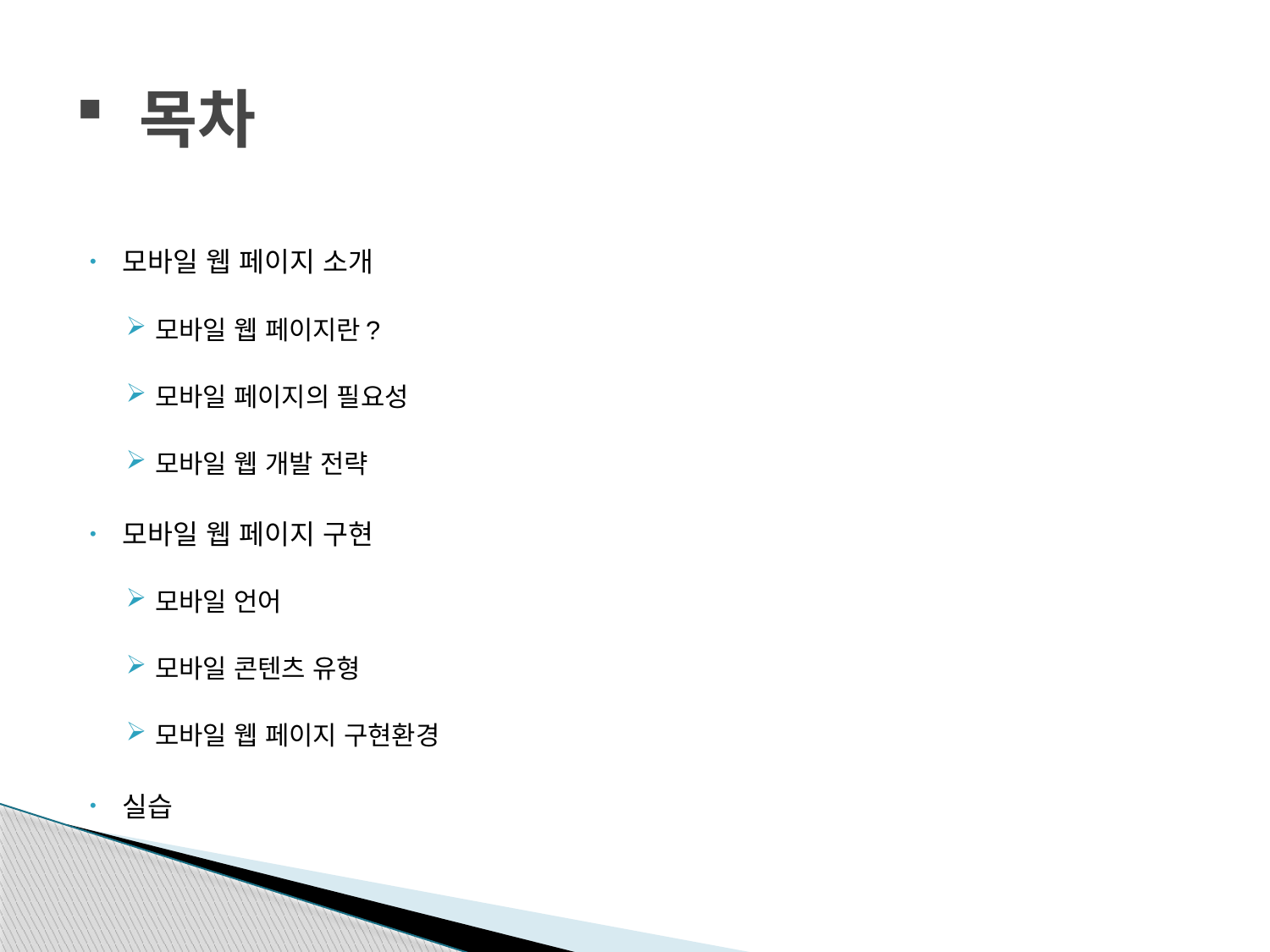

# 목차
모바일 웹 페이지 소개
모바일 웹 페이지란?
모바일 페이지의 필요성
모바일 웹 개발 전략
모바일 웹 페이지 구현
모바일 언어
모바일 콘텐츠 유형
모바일 웹 페이지 구현환경
실습